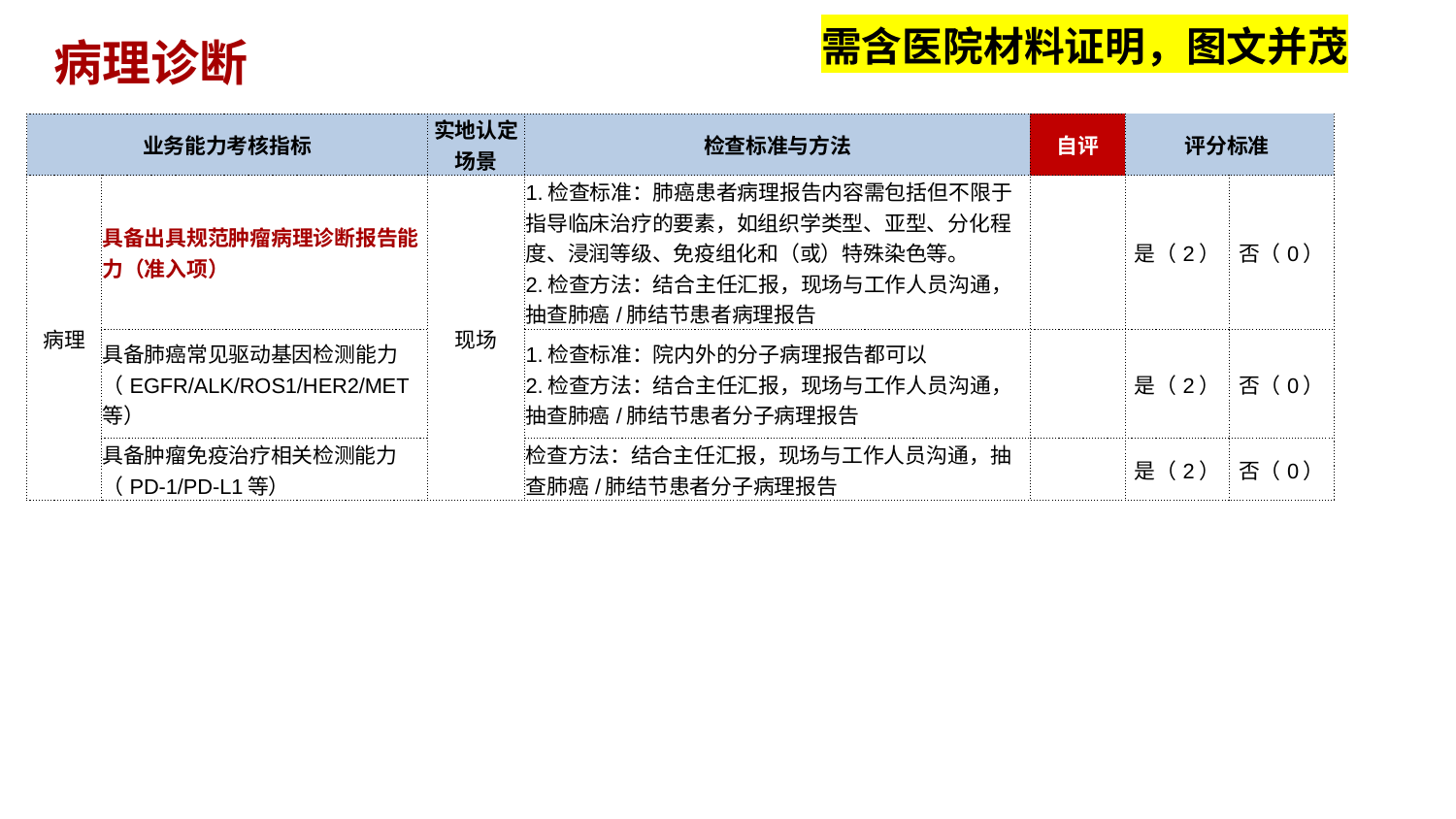

需含医院材料证明，图文并茂
病理诊断

| 业务能力考核指标 |  | 实地认定场景 | 检查标准与方法 | 自评 | 评分标准 |  |
| --- | --- | --- | --- | --- | --- | --- |
| 病理 | 具备出具规范肿瘤病理诊断报告能力（准入项） | 现场 | 1.检查标准：肺癌患者病理报告内容需包括但不限于指导临床治疗的要素，如组织学类型、亚型、分化程度、浸润等级、免疫组化和（或）特殊染色等。 2.检查方法：结合主任汇报，现场与工作人员沟通，抽查肺癌/肺结节患者病理报告 |  | 是（2） | 否（0） |
|  | 具备肺癌常见驱动基因检测能力（EGFR/ALK/ROS1/HER2/MET等） |  | 1.检查标准：院内外的分子病理报告都可以 2.检查方法：结合主任汇报，现场与工作人员沟通，抽查肺癌/肺结节患者分子病理报告 |  | 是（2） | 否（0） |
|  | 具备肿瘤免疫治疗相关检测能力（PD-1/PD-L1等） |  | 检查方法：结合主任汇报，现场与工作人员沟通，抽查肺癌/肺结节患者分子病理报告 |  | 是（2） | 否（0） |
65